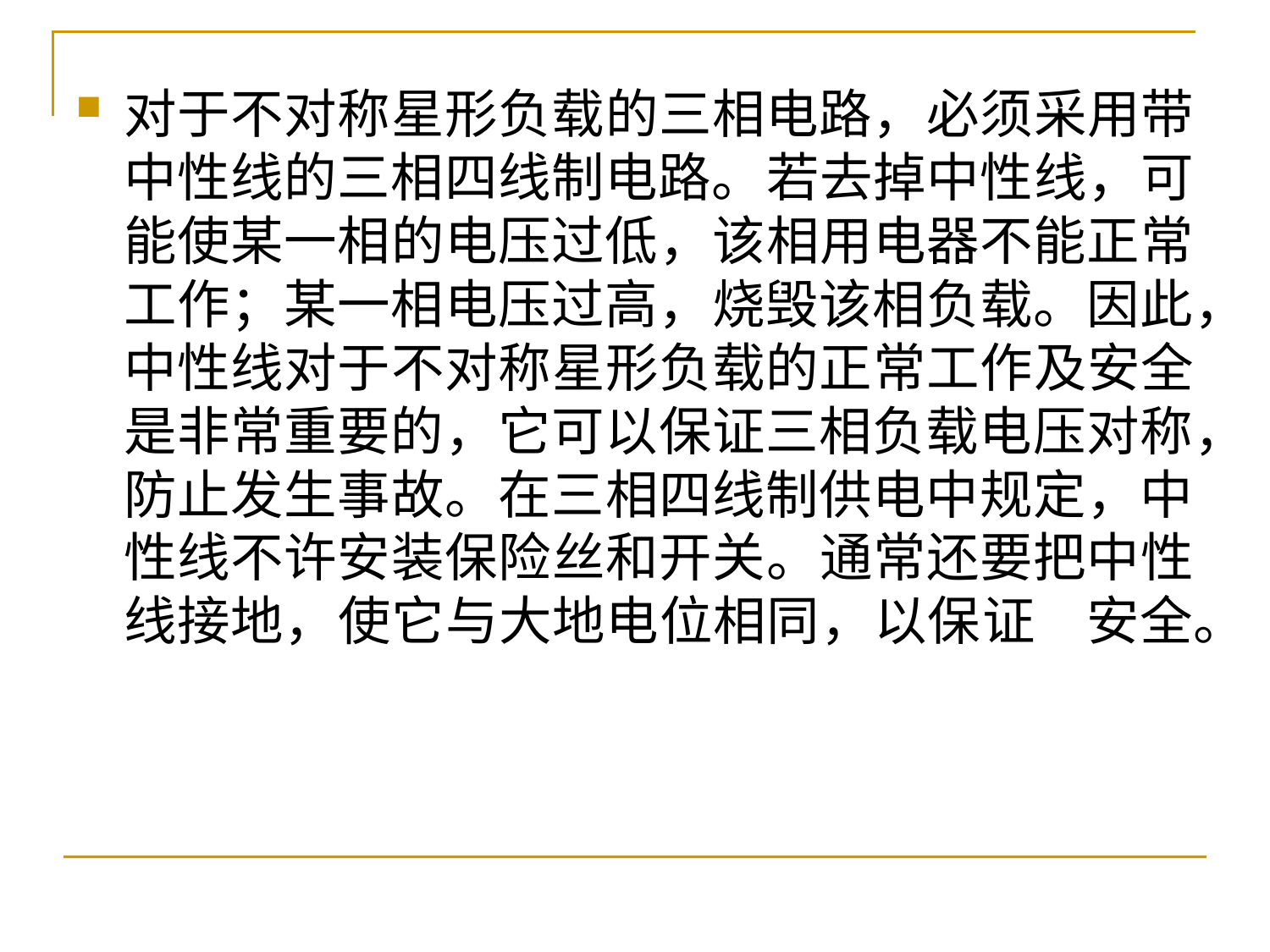

对于不对称星形负载的三相电路，必须采用带中性线的三相四线制电路。若去掉中性线，可能使某一相的电压过低，该相用电器不能正常工作；某一相电压过高，烧毁该相负载。因此，中性线对于不对称星形负载的正常工作及安全是非常重要的，它可以保证三相负载电压对称，防止发生事故。在三相四线制供电中规定，中性线不许安装保险丝和开关。通常还要把中性线接地，使它与大地电位相同，以保证    安全。